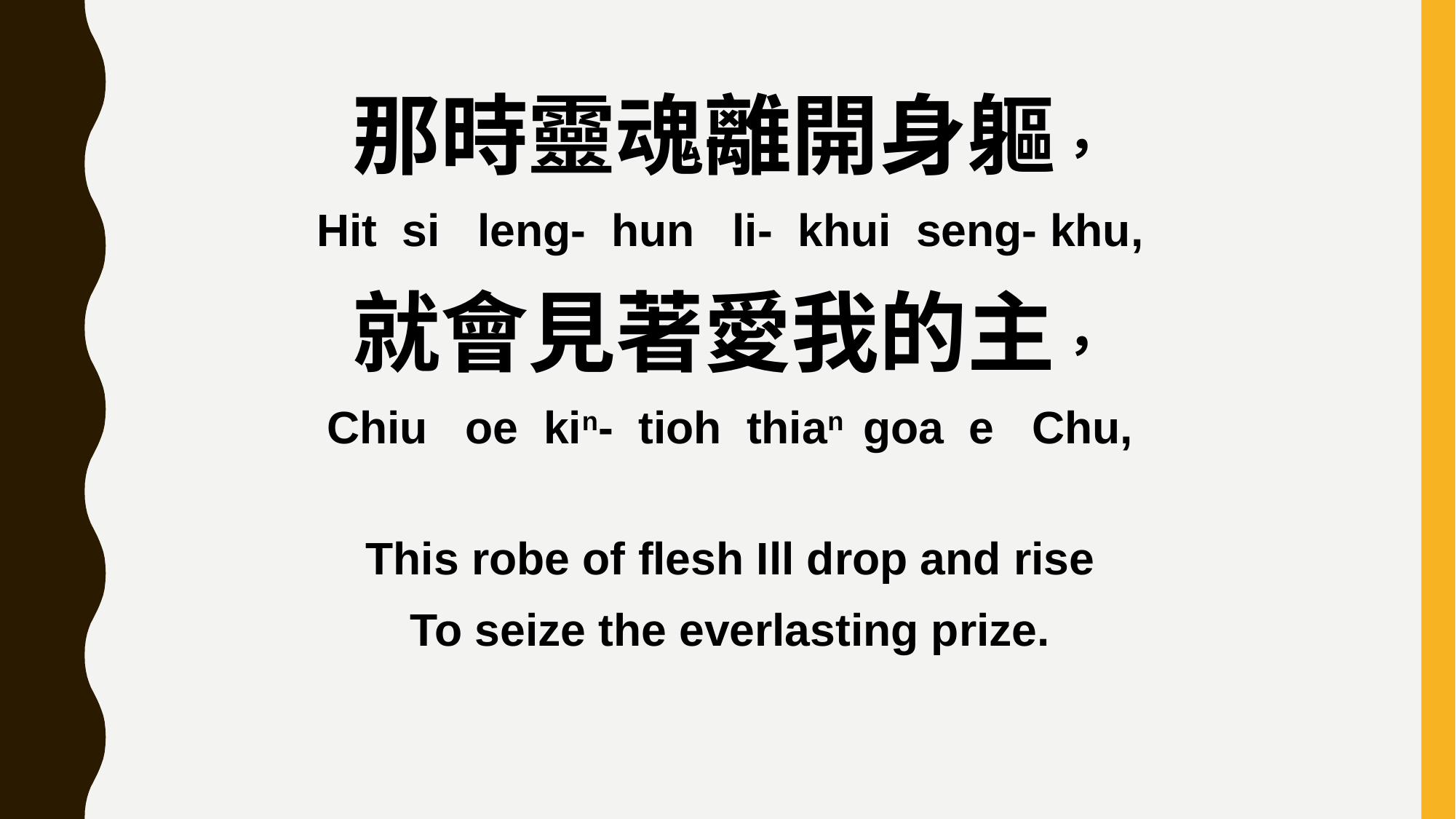

那時靈魂離開身軀，
Hit  si   leng-  hun   li-  khui  seng- khu,
就會見著愛我的主，
Chiu   oe  kin-  tioh  thian  goa  e   Chu,

This robe of flesh Ill drop and rise
To seize the everlasting prize.